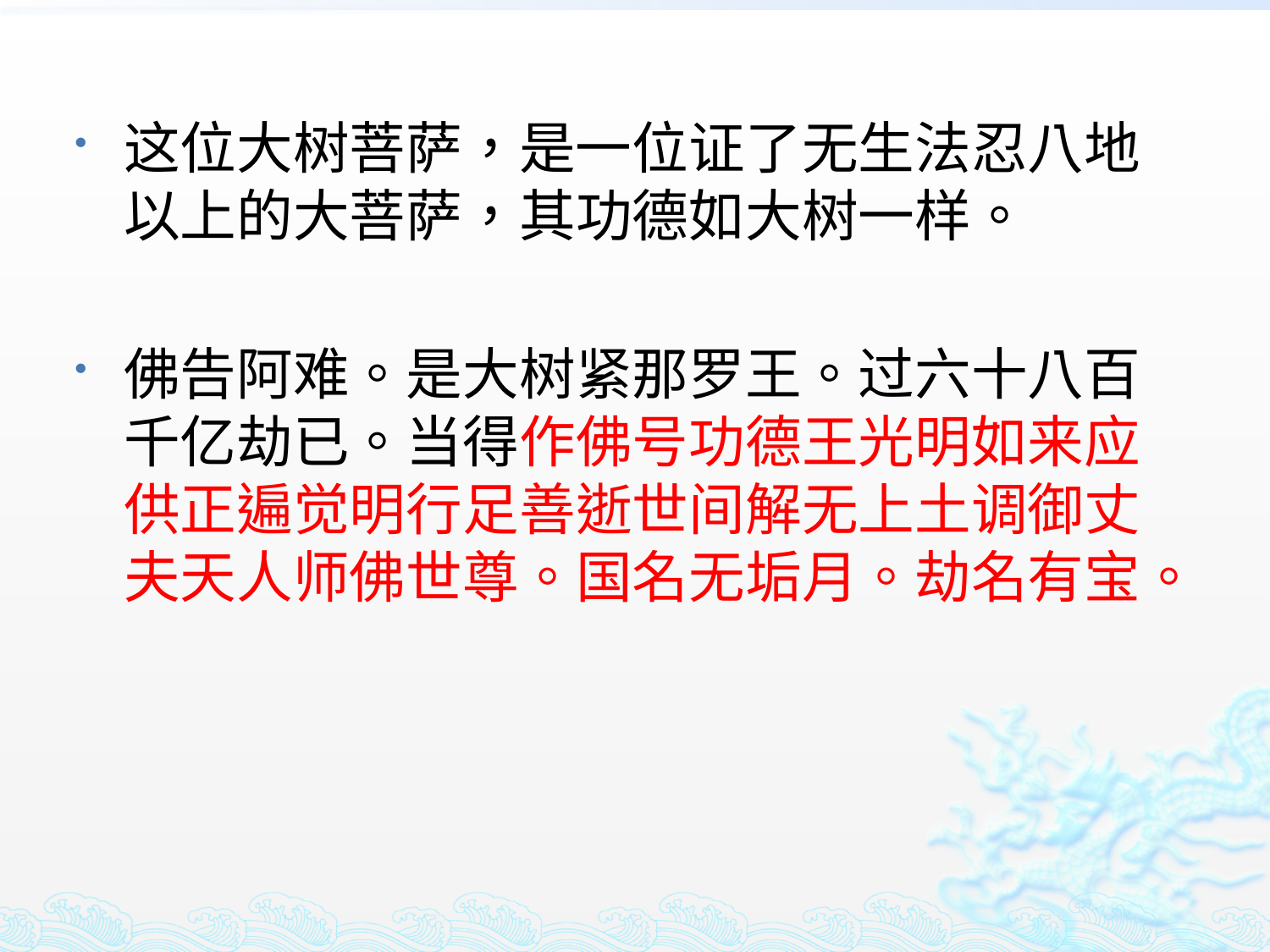

这位大树菩萨，是一位证了无生法忍八地以上的大菩萨，其功德如大树一样。

佛告阿难。是大树紧那罗王。过六十八百千亿劫已。当得作佛号功德王光明如来应供正遍觉明行足善逝世间解无上土调御丈夫天人师佛世尊。国名无垢月。劫名有宝。